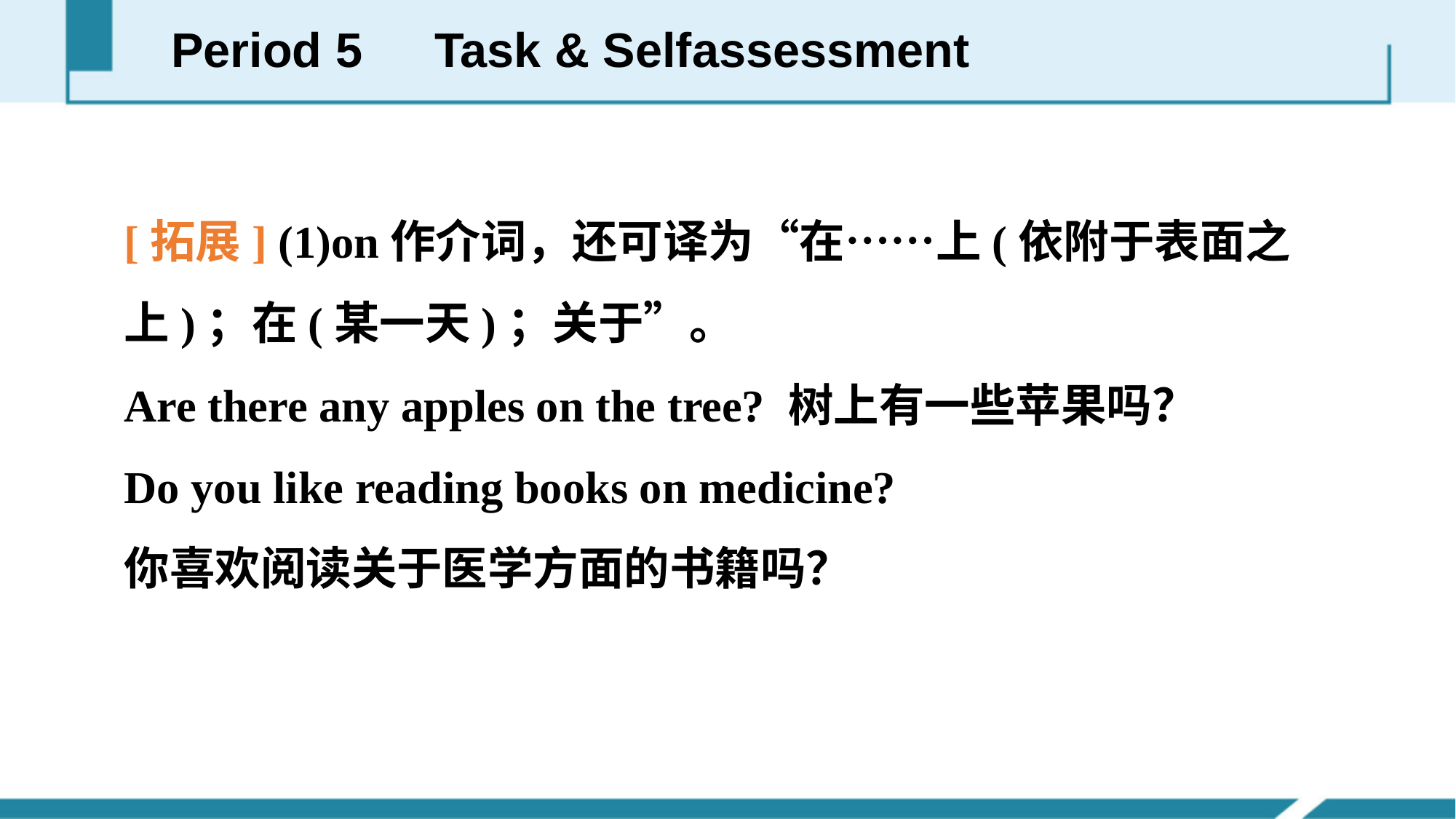

Period 5　Task & Self­assessment
[拓展] (1)on作介词，还可译为“在……上(依附于表面之上)；在(某一天)；关于”。
Are there any apples on the tree? 树上有一些苹果吗？
Do you like reading books on medicine?
你喜欢阅读关于医学方面的书籍吗？